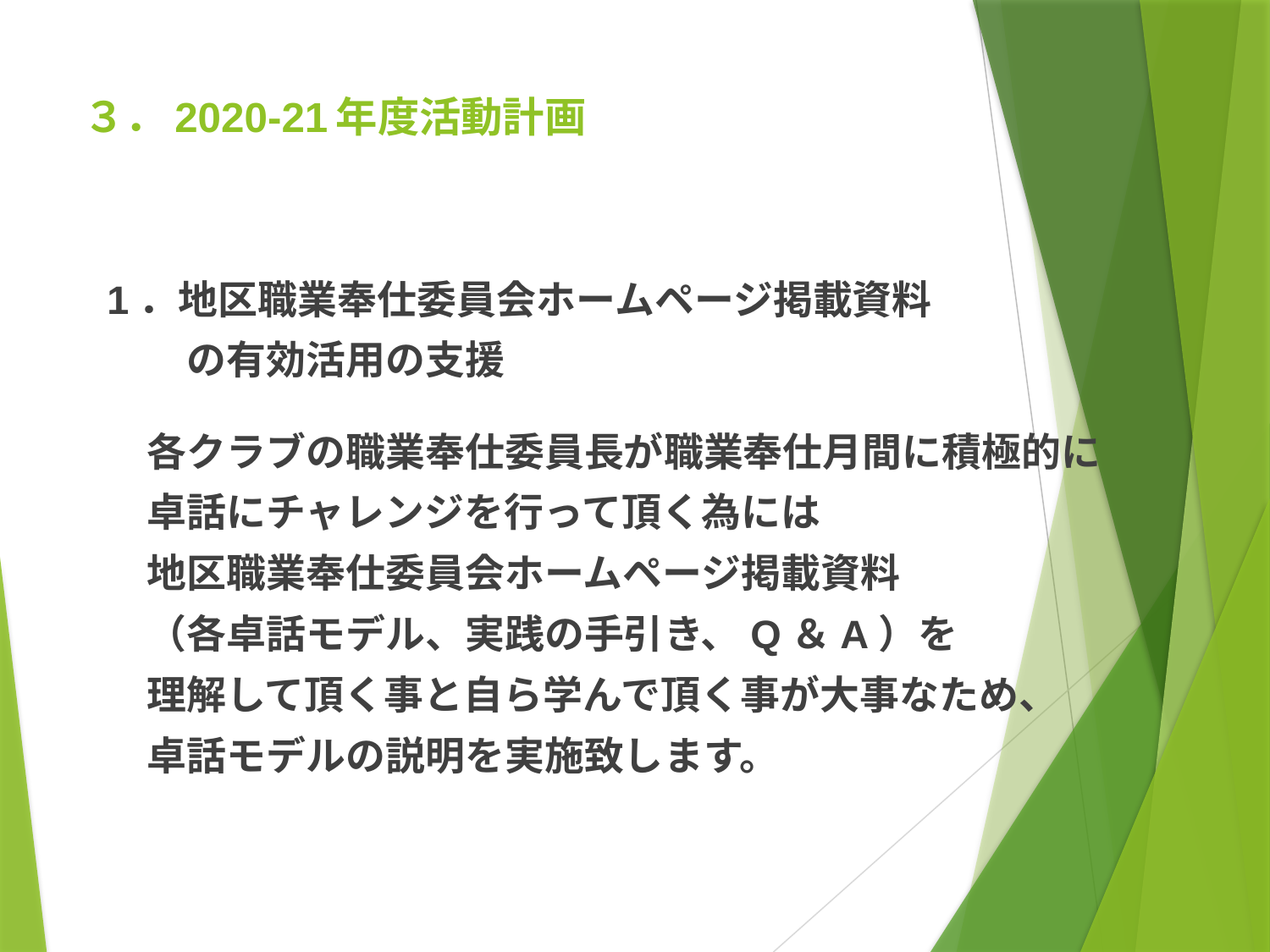

# ３．2020-21年度活動計画
1．地区職業奉仕委員会ホームページ掲載資料
　　の有効活用の支援

　各クラブの職業奉仕委員長が職業奉仕月間に積極的に
　卓話にチャレンジを行って頂く為には
　地区職業奉仕委員会ホームページ掲載資料
　（各卓話モデル、実践の手引き、Q＆A）を
　理解して頂く事と自ら学んで頂く事が大事なため、
　卓話モデルの説明を実施致します。